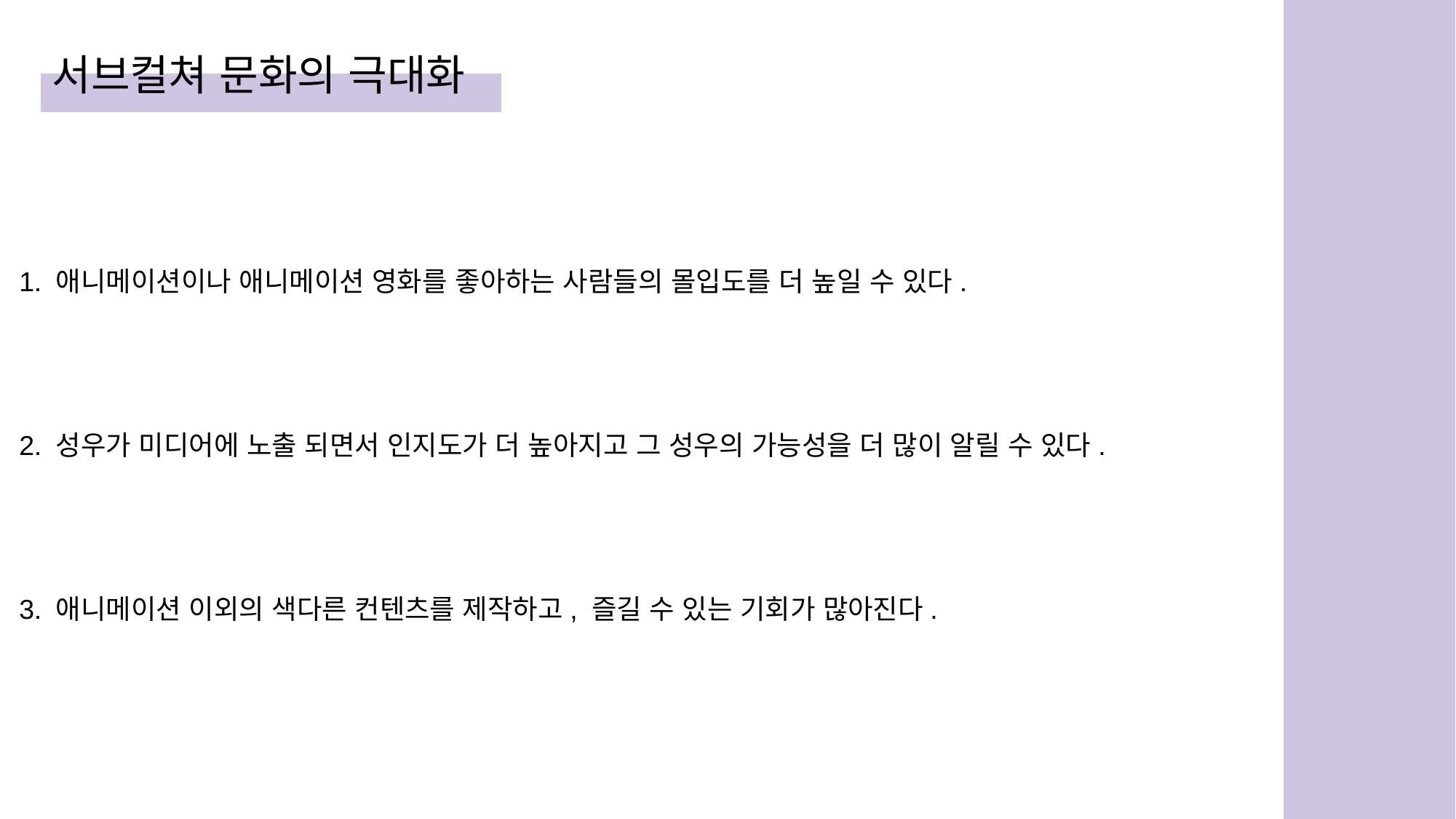

서브컬쳐 문화의 극대화

1. 애니메이션이나 애니메이션 영화를 좋아하는 사람들의 몰입도를 더 높일 수 있다.

2. 성우가 미디어에 노출 되면서 인지도가 더 높아지고 그 성우의 가능성을 더 많이 알릴 수 있다.

3. 애니메이션 이외의 색다른 컨텐츠를 제작하고, 즐길 수 있는 기회가 많아진다.